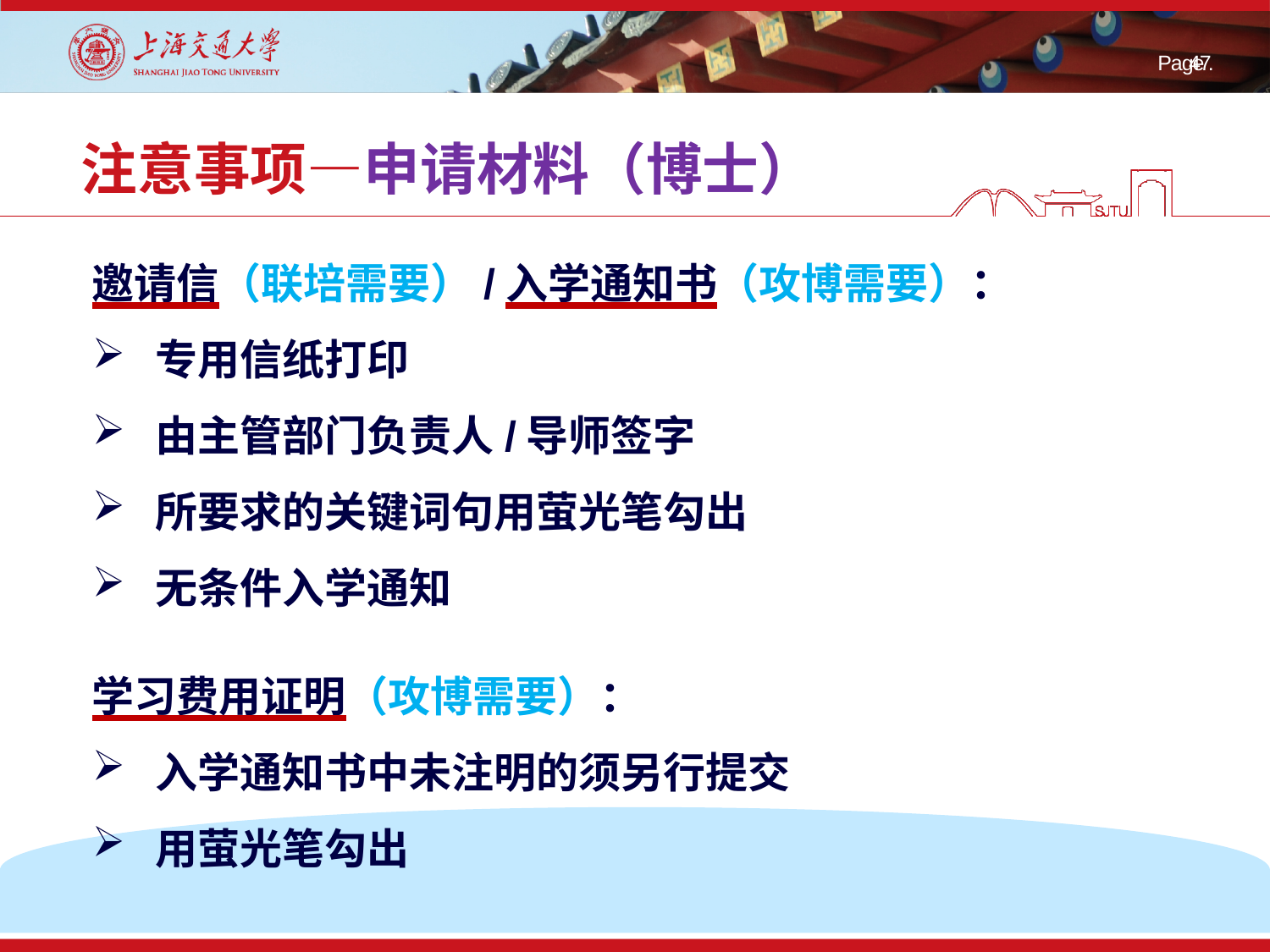

# 注意事项—申请材料（博士）
邀请信（联培需要）/入学通知书（攻博需要）：
专用信纸打印
由主管部门负责人/导师签字
所要求的关键词句用萤光笔勾出
无条件入学通知
学习费用证明（攻博需要）：
入学通知书中未注明的须另行提交
用萤光笔勾出